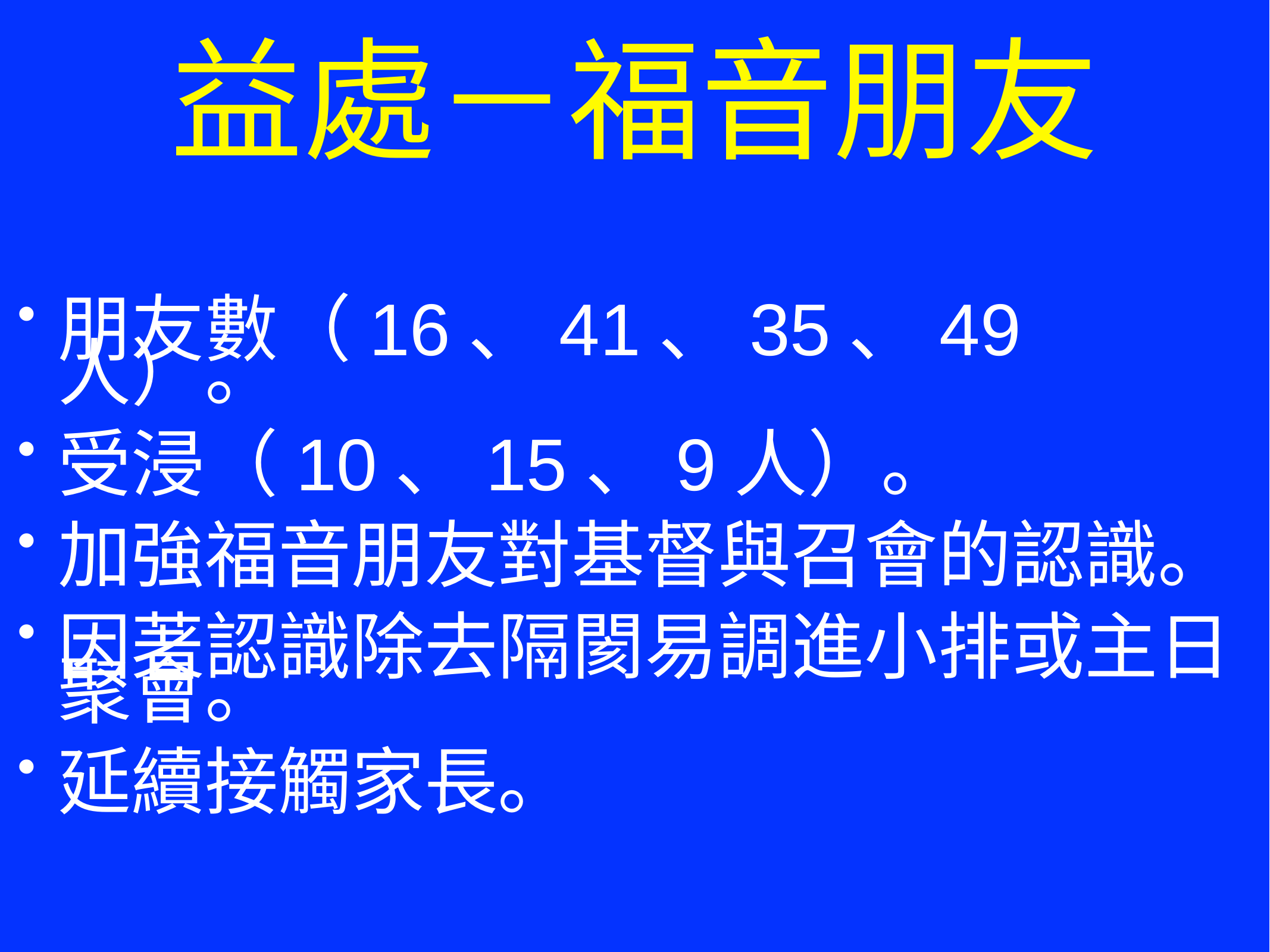

# 益處－福音朋友
朋友數（16、41、35、49人）。
受浸（10、15、9人）。
加強福音朋友對基督與召會的認識。
因著認識除去隔閡易調進小排或主日聚會。
延續接觸家長。